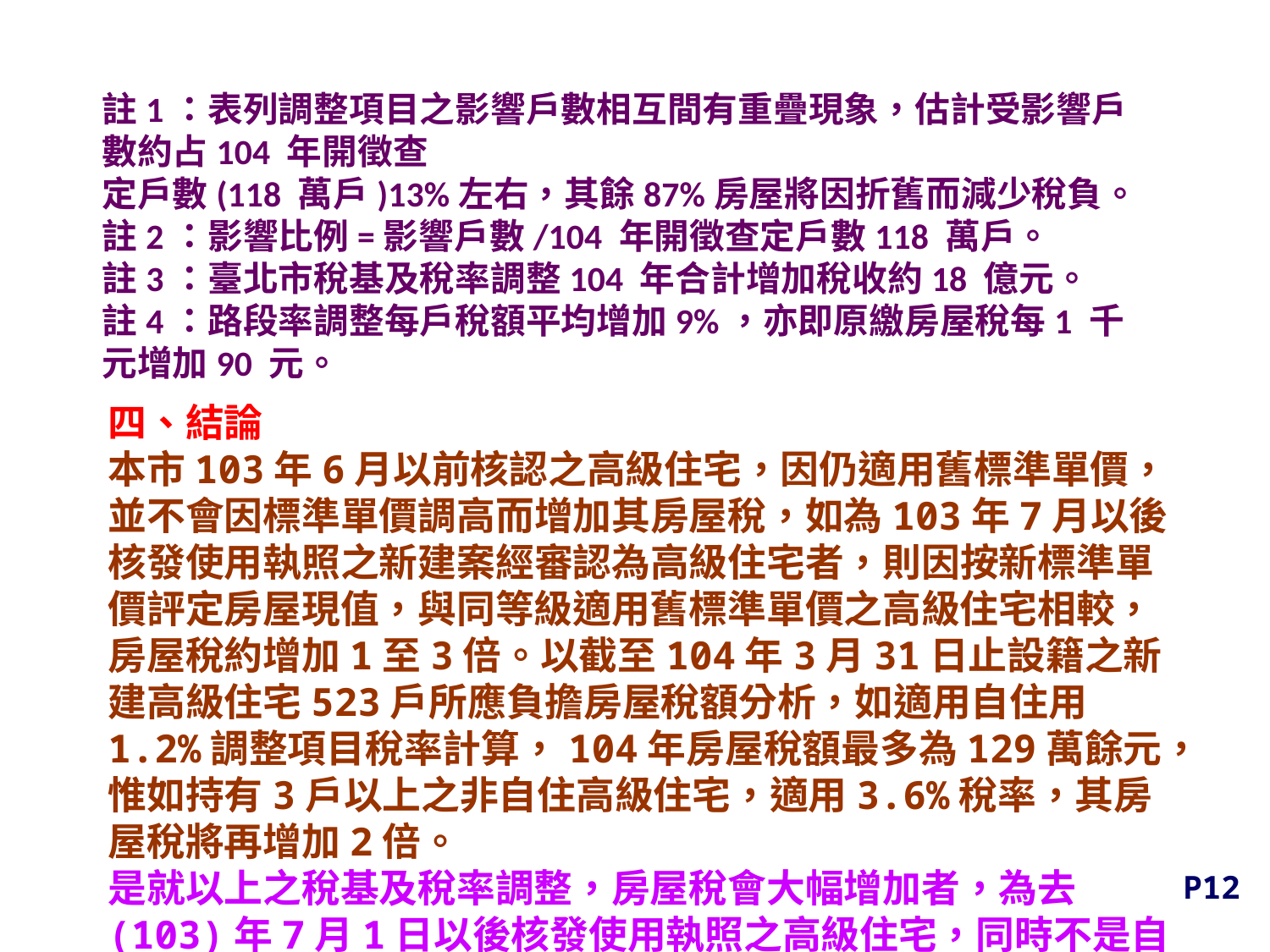

註1：表列調整項目之影響戶數相互間有重疊現象，估計受影響戶數約占104 年開徵查
定戶數(118 萬戶)13%左右，其餘87%房屋將因折舊而減少稅負。
註2：影響比例=影響戶數/104 年開徵查定戶數118 萬戶。
註3：臺北市稅基及稅率調整104 年合計增加稅收約18 億元。
註4：路段率調整每戶稅額平均增加9%，亦即原繳房屋稅每1 千元增加90 元。
四、結論
本市103年6月以前核認之高級住宅，因仍適用舊標準單價，並不會因標準單價調高而增加其房屋稅，如為103年7月以後核發使用執照之新建案經審認為高級住宅者，則因按新標準單價評定房屋現值，與同等級適用舊標準單價之高級住宅相較，房屋稅約增加1至3倍。以截至104年3月31日止設籍之新建高級住宅523戶所應負擔房屋稅額分析，如適用自住用1.2%調整項目稅率計算，104年房屋稅額最多為129萬餘元，惟如持有3戶以上之非自住高級住宅，適用3.6%稅率，其房屋稅將再增加2倍。
是就以上之稅基及稅率調整，房屋稅會大幅增加者，為去(103)年7月1日以後核發使用執照之高級住宅，同時不是自住使用，
P12